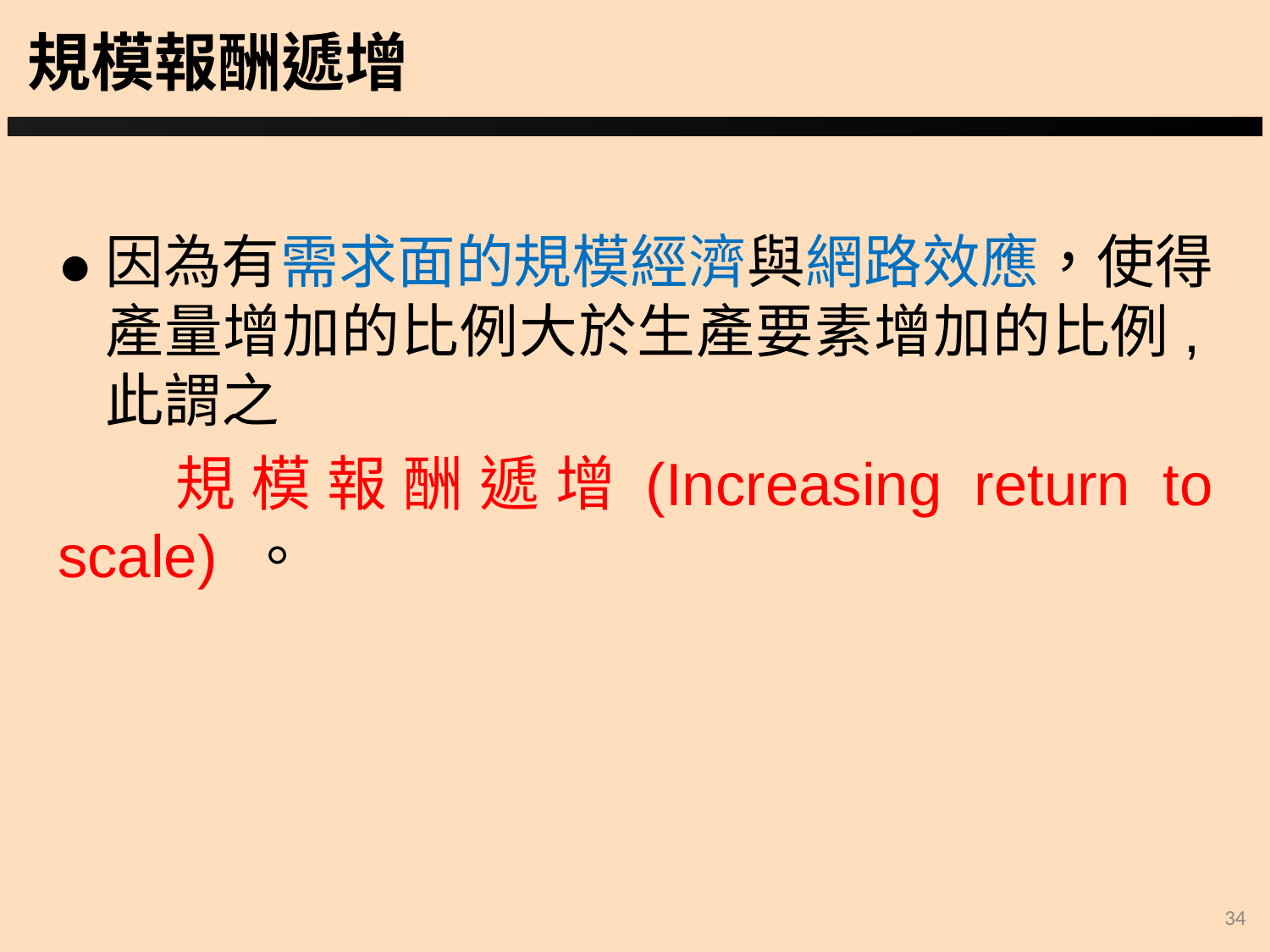

規模報酬遞增

因為有需求面的規模經濟與網路效應，使得產量增加的比例大於生產要素增加的比例,此謂之
   規模報酬遞增(Increasing return to scale) 。
34